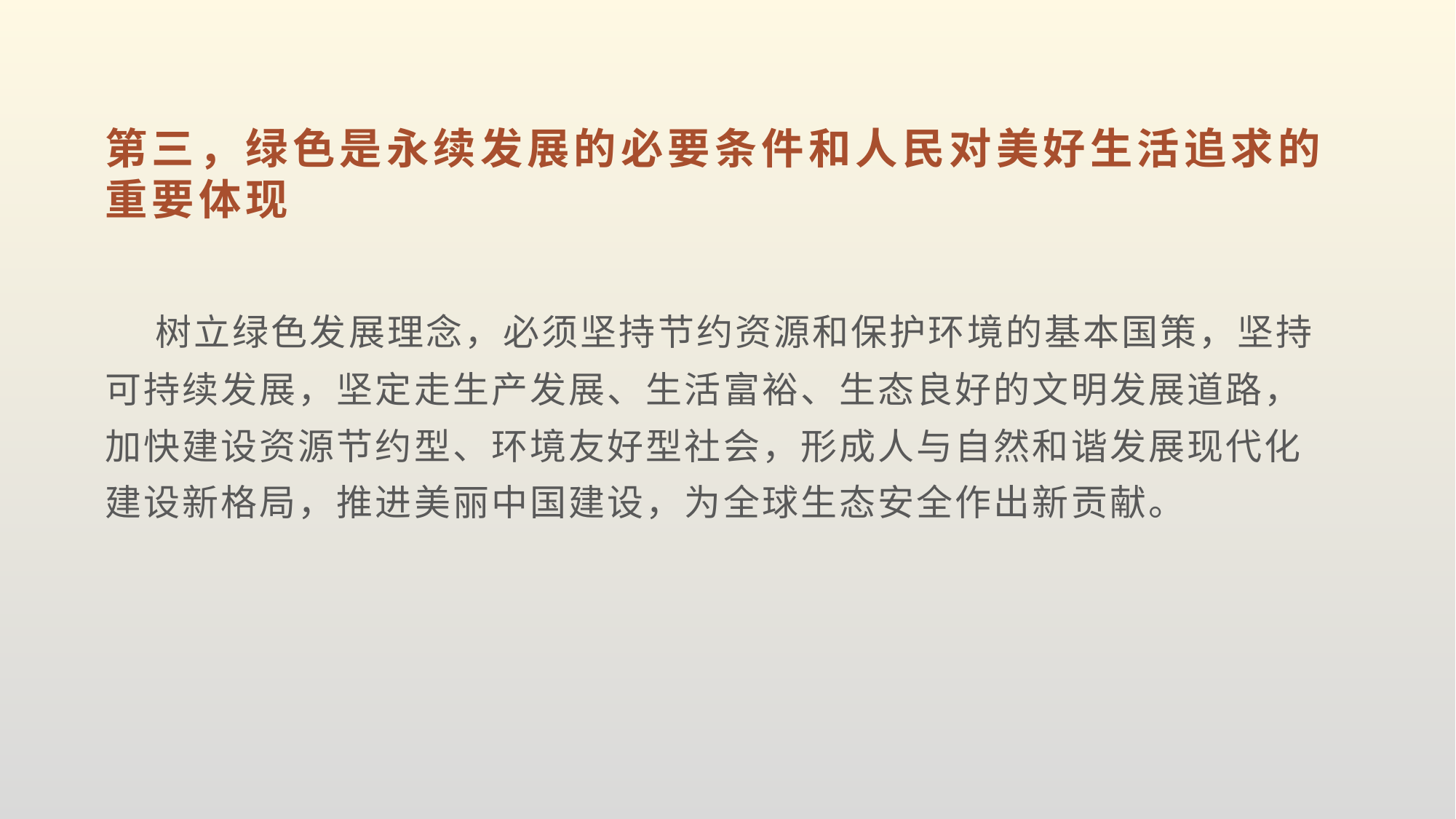

第三，绿色是永续发展的必要条件和人民对美好生活追求的重要体现
    树立绿色发展理念，必须坚持节约资源和保护环境的基本国策，坚持可持续发展，坚定走生产发展、生活富裕、生态良好的文明发展道路，加快建设资源节约型、环境友好型社会，形成人与自然和谐发展现代化建设新格局，推进美丽中国建设，为全球生态安全作出新贡献。